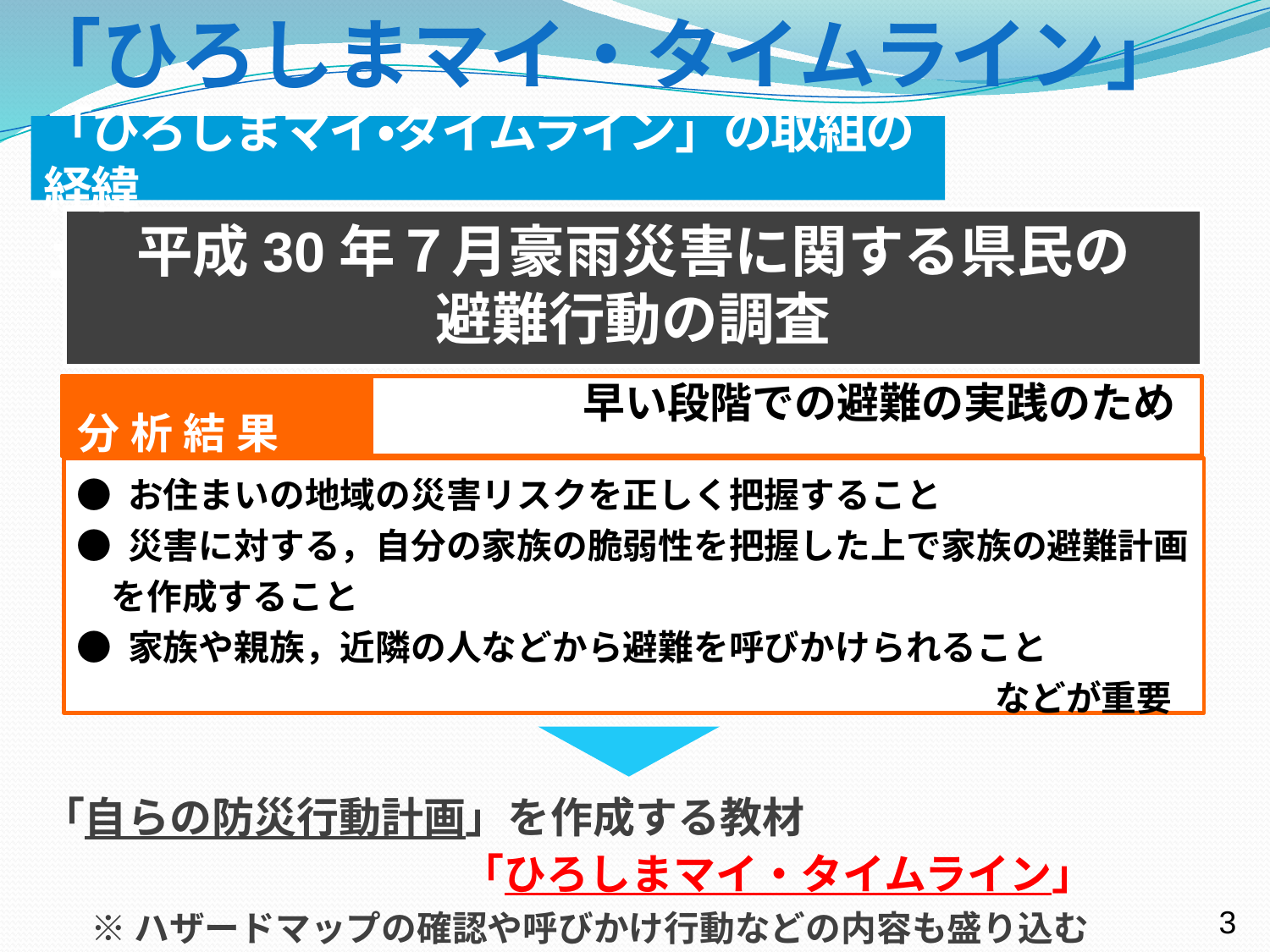

「ひろしまマイ・タイムライン」とは？
「ひろしまマイ・タイムライン」の取組の経緯
平成30年７月豪雨災害に関する県民の
避難行動の調査

平成30年7月豪⾬災害
分析結果
　　　　　　　　早い段階での避難の実践のために
● お住まいの地域の災害リスクを正しく把握すること
● 災害に対する，自分の家族の脆弱性を把握した上で家族の避難計画
　を作成すること
● 家族や親族，近隣の人などから避難を呼びかけられること
　　　　　　　　　　　　　　　　　　　　　　　　　　などが重要
「自らの防災行動計画」を作成する教材
                                           「ひろしまマイ・タイムライン」
3
　※ ハザードマップの確認や呼びかけ行動などの内容も盛り込む